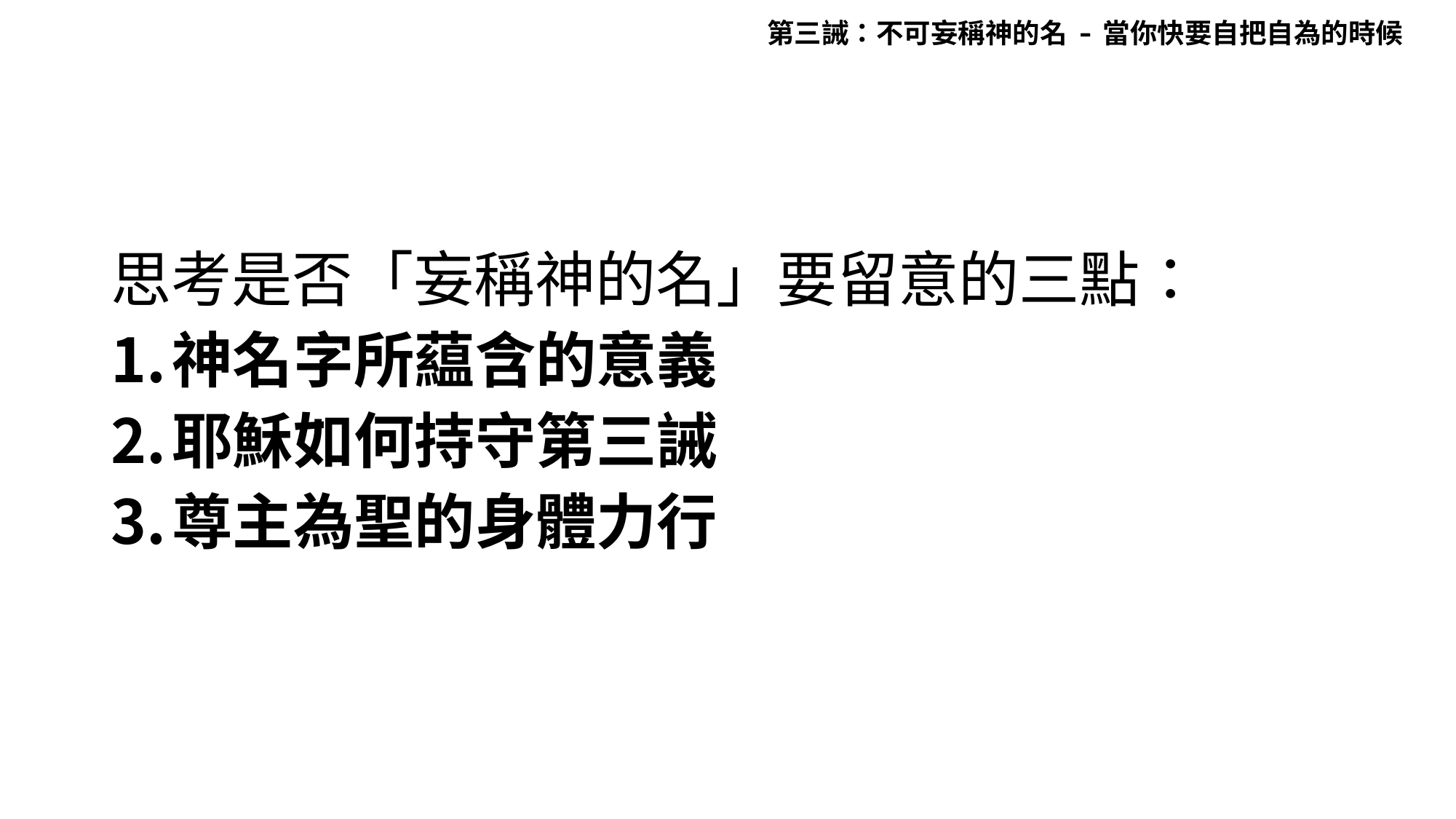

第三誡：不可妄稱神的名 - 當你快要自把自為的時候
思考是否「妄稱神的名」要留意的三點：
神名字所藴含的意義
耶穌如何持守第三誡
尊主為聖的身體力行